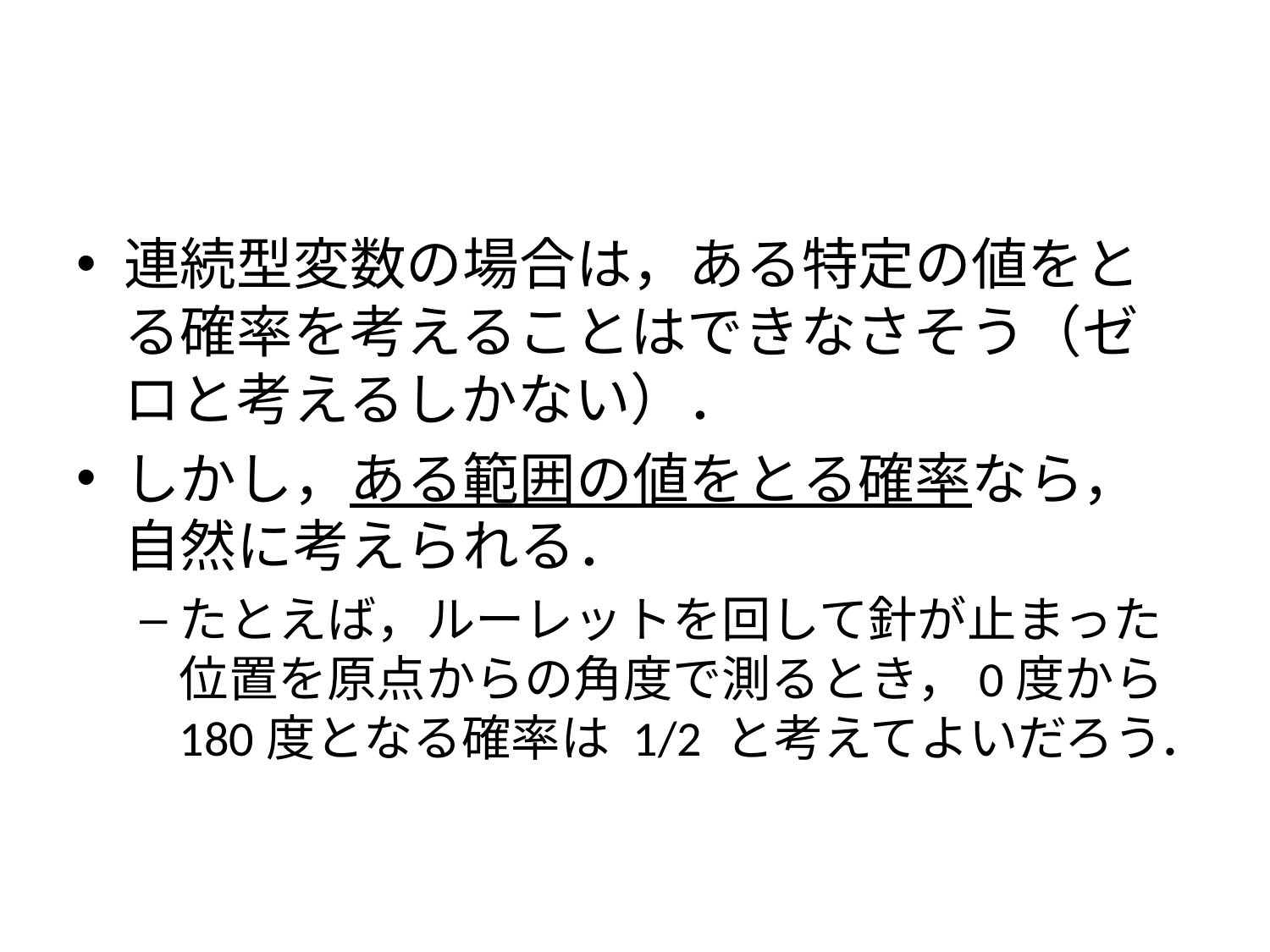

#
連続型変数の場合は，ある特定の値をとる確率を考えることはできなさそう（ゼロと考えるしかない）．
しかし，ある範囲の値をとる確率なら，自然に考えられる．
たとえば，ルーレットを回して針が止まった位置を原点からの角度で測るとき，0度から180度となる確率は 1/2 と考えてよいだろう．